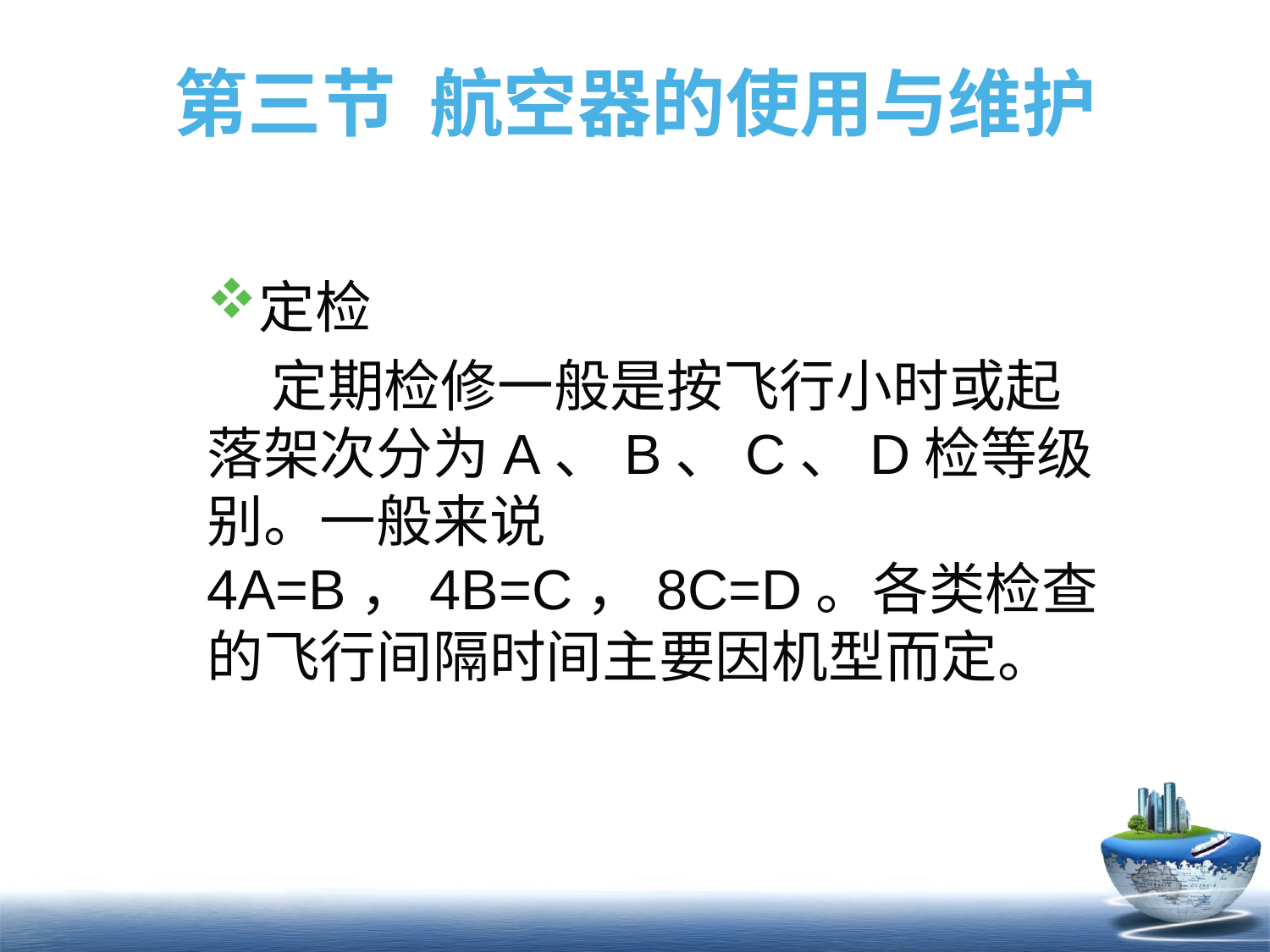

# 第三节  航空器的使用与维护
定检
    定期检修一般是按飞行小时或起落架次分为A、B、C、D检等级别。一般来说4A=B，4B=C，8C=D。各类检查的飞行间隔时间主要因机型而定。